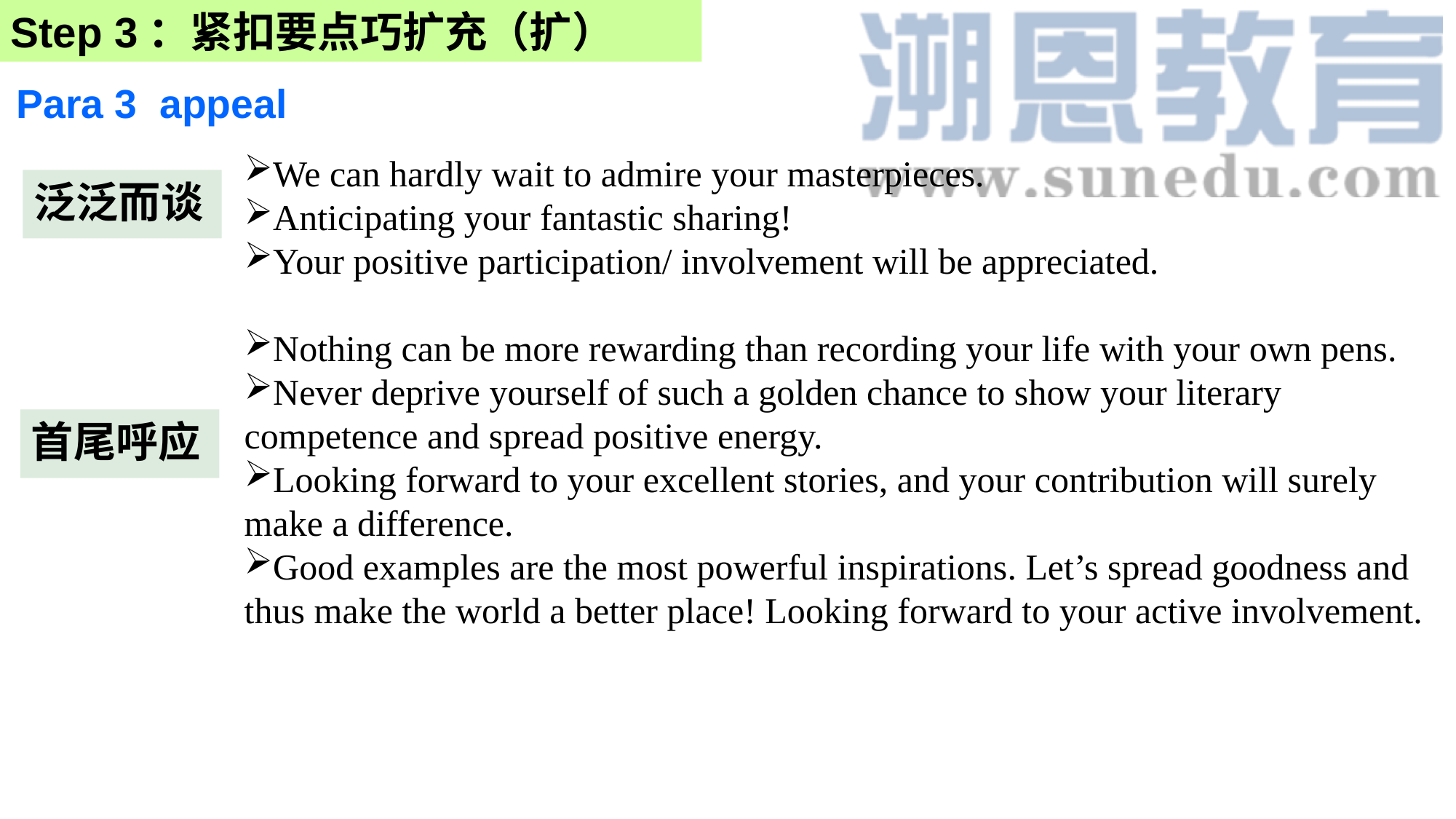

Step 3：紧扣要点巧扩充（扩）
Para 3  appeal

We can hardly wait to admire your masterpieces.
Anticipating your fantastic sharing!
Your positive participation/ involvement will be appreciated.

Nothing can be more rewarding than recording your life with your own pens.
Never deprive yourself of such a golden chance to show your literary competence and spread positive energy.
Looking forward to your excellent stories, and your contribution will surely make a difference.
Good examples are the most powerful inspirations. Let’s spread goodness and thus make the world a better place! Looking forward to your active involvement.

泛泛而谈
首尾呼应